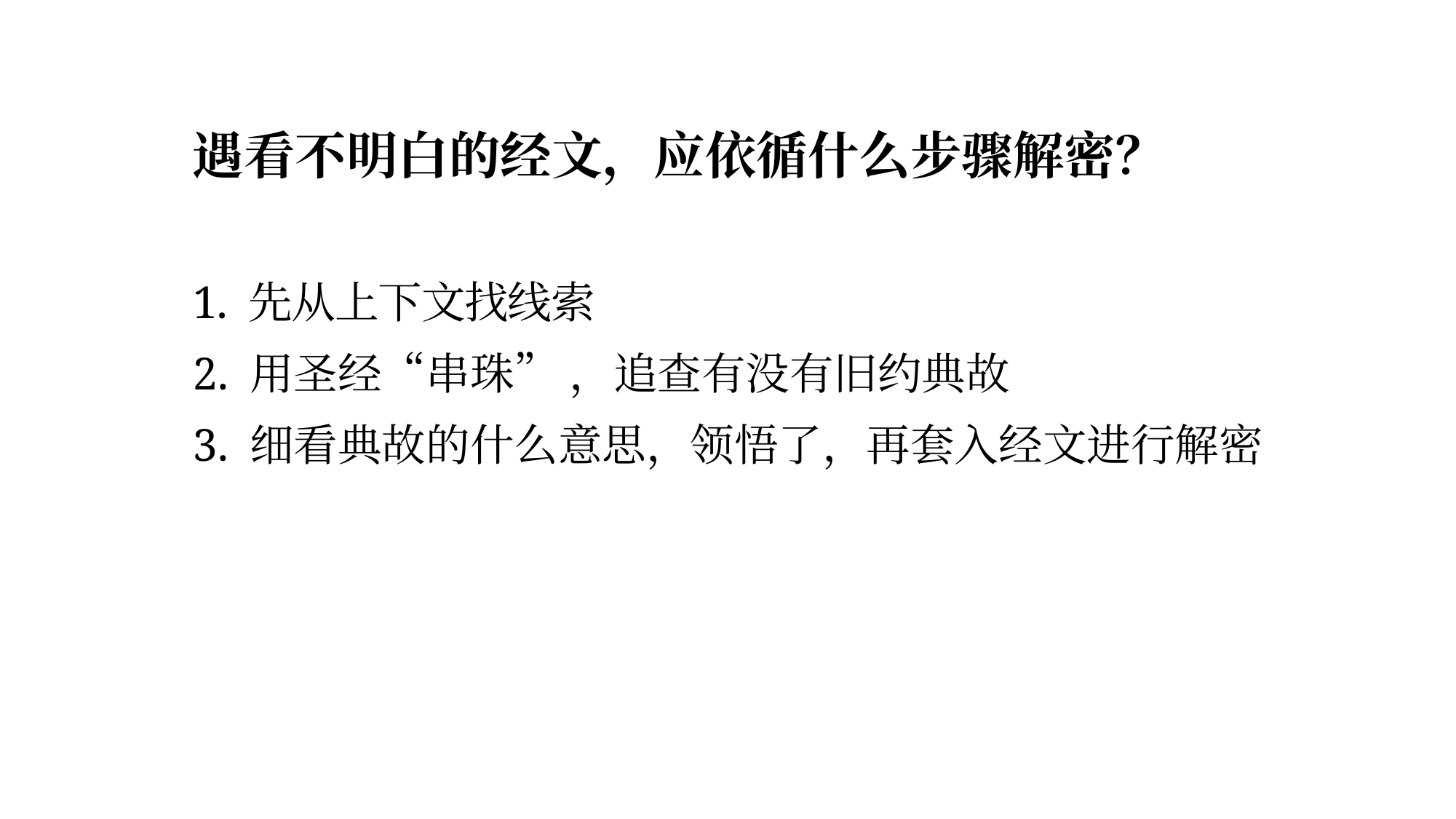

# 遇看不明白的经文，应依循什么步骤解密？ 1. 先从上下文找线索 2. 用圣经“串珠” ，追查有没有旧约典故 3. 细看典故的什么意思，领悟了，再套入经文进行解密